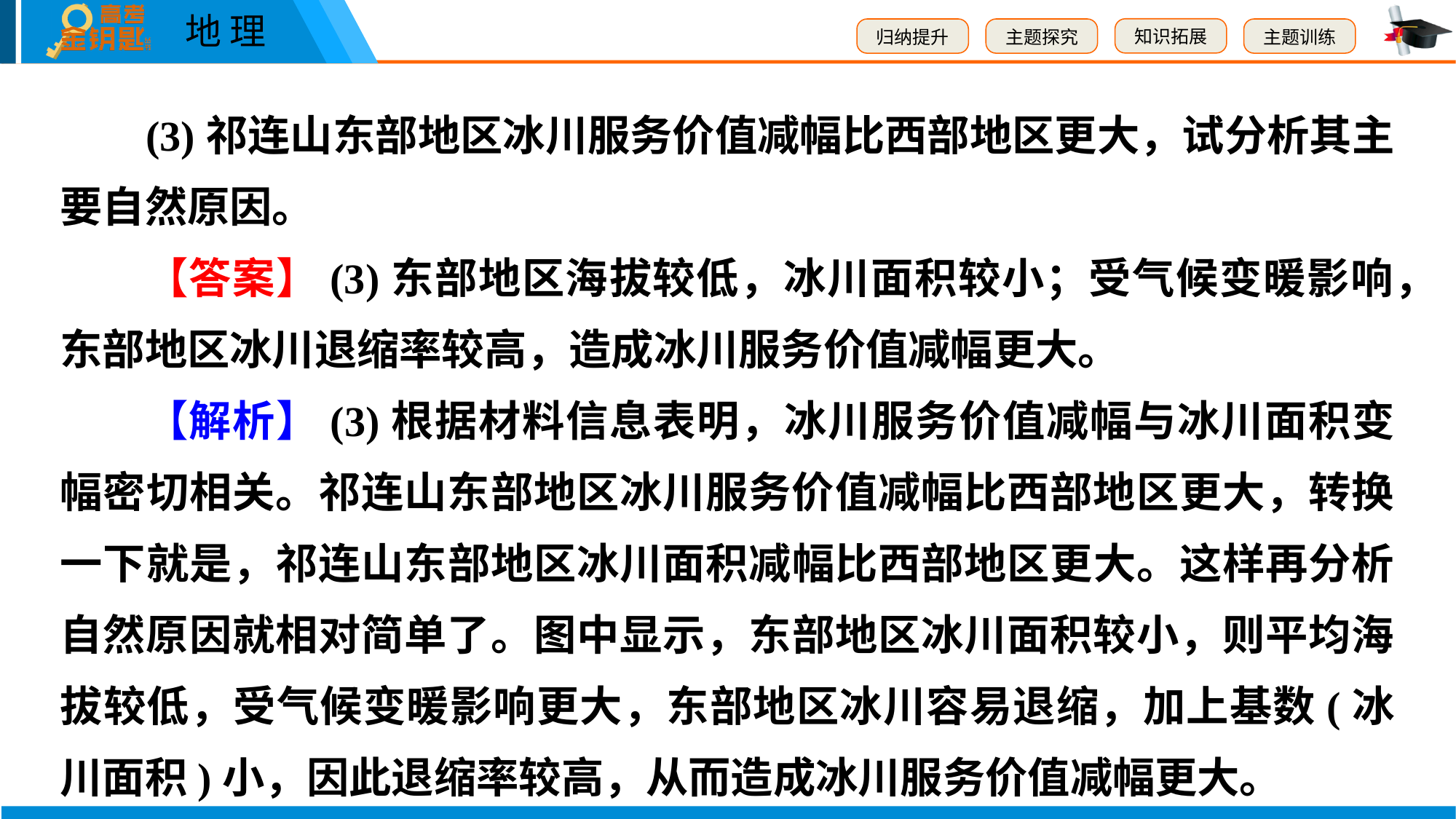

(3)祁连山东部地区冰川服务价值减幅比西部地区更大，试分析其主要自然原因。
【答案】(3)东部地区海拔较低，冰川面积较小；受气候变暖影响，东部地区冰川退缩率较高，造成冰川服务价值减幅更大。
【解析】(3)根据材料信息表明，冰川服务价值减幅与冰川面积变幅密切相关。祁连山东部地区冰川服务价值减幅比西部地区更大，转换一下就是，祁连山东部地区冰川面积减幅比西部地区更大。这样再分析自然原因就相对简单了。图中显示，东部地区冰川面积较小，则平均海拔较低，受气候变暖影响更大，东部地区冰川容易退缩，加上基数(冰川面积)小，因此退缩率较高，从而造成冰川服务价值减幅更大。